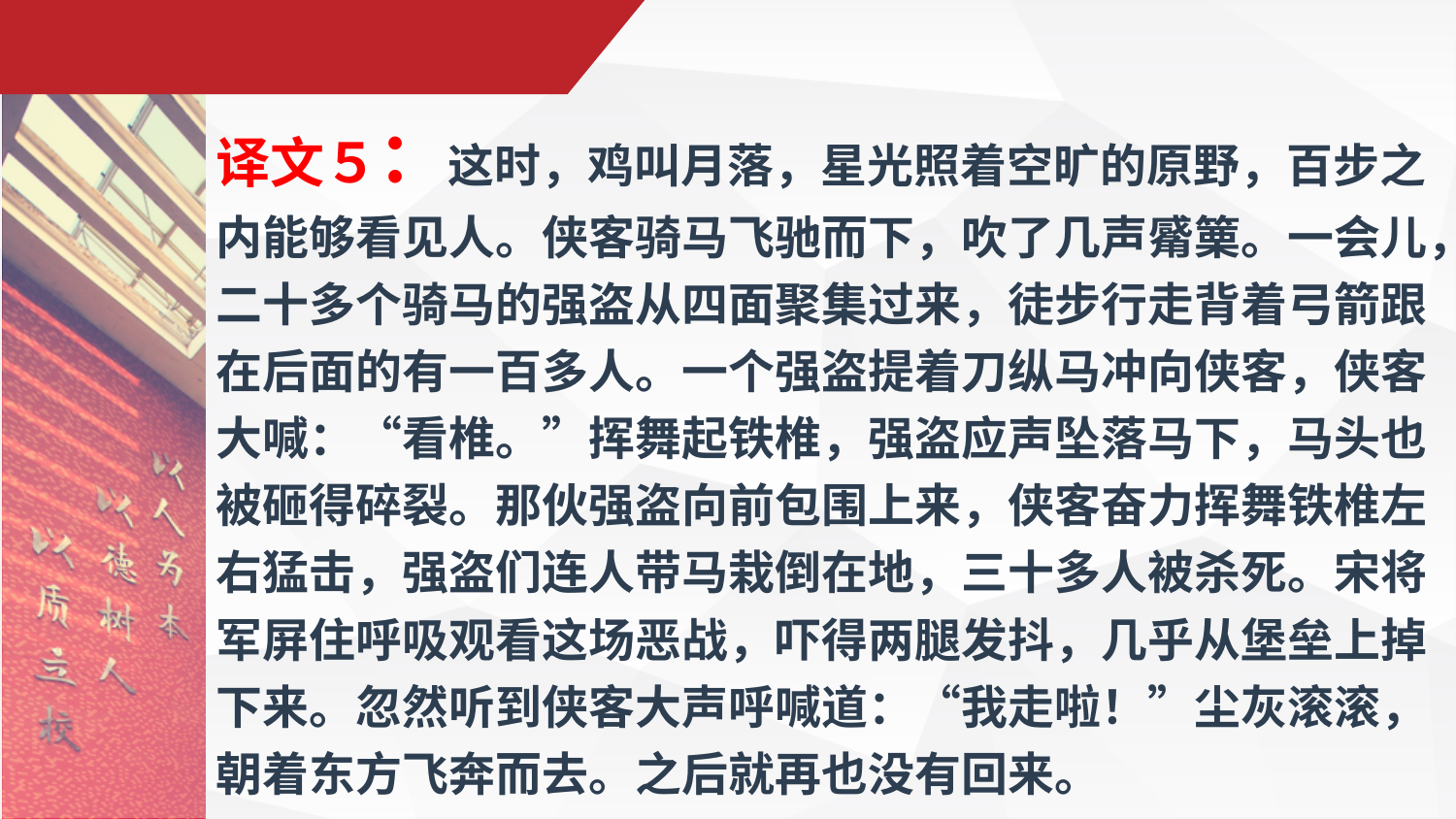

译文５：这时，鸡叫月落，星光照着空旷的原野，百步之内能够看见人。侠客骑马飞驰而下，吹了几声觱篥。一会儿，二十多个骑马的强盗从四面聚集过来，徒步行走背着弓箭跟在后面的有一百多人。一个强盗提着刀纵马冲向侠客，侠客大喊：“看椎。”挥舞起铁椎，强盗应声坠落马下，马头也被砸得碎裂。那伙强盗向前包围上来，侠客奋力挥舞铁椎左右猛击，强盗们连人带马栽倒在地，三十多人被杀死。宋将军屏住呼吸观看这场恶战，吓得两腿发抖，几乎从堡垒上掉下来。忽然听到侠客大声呼喊道：“我走啦！”尘灰滚滚，朝着东方飞奔而去。之后就再也没有回来。